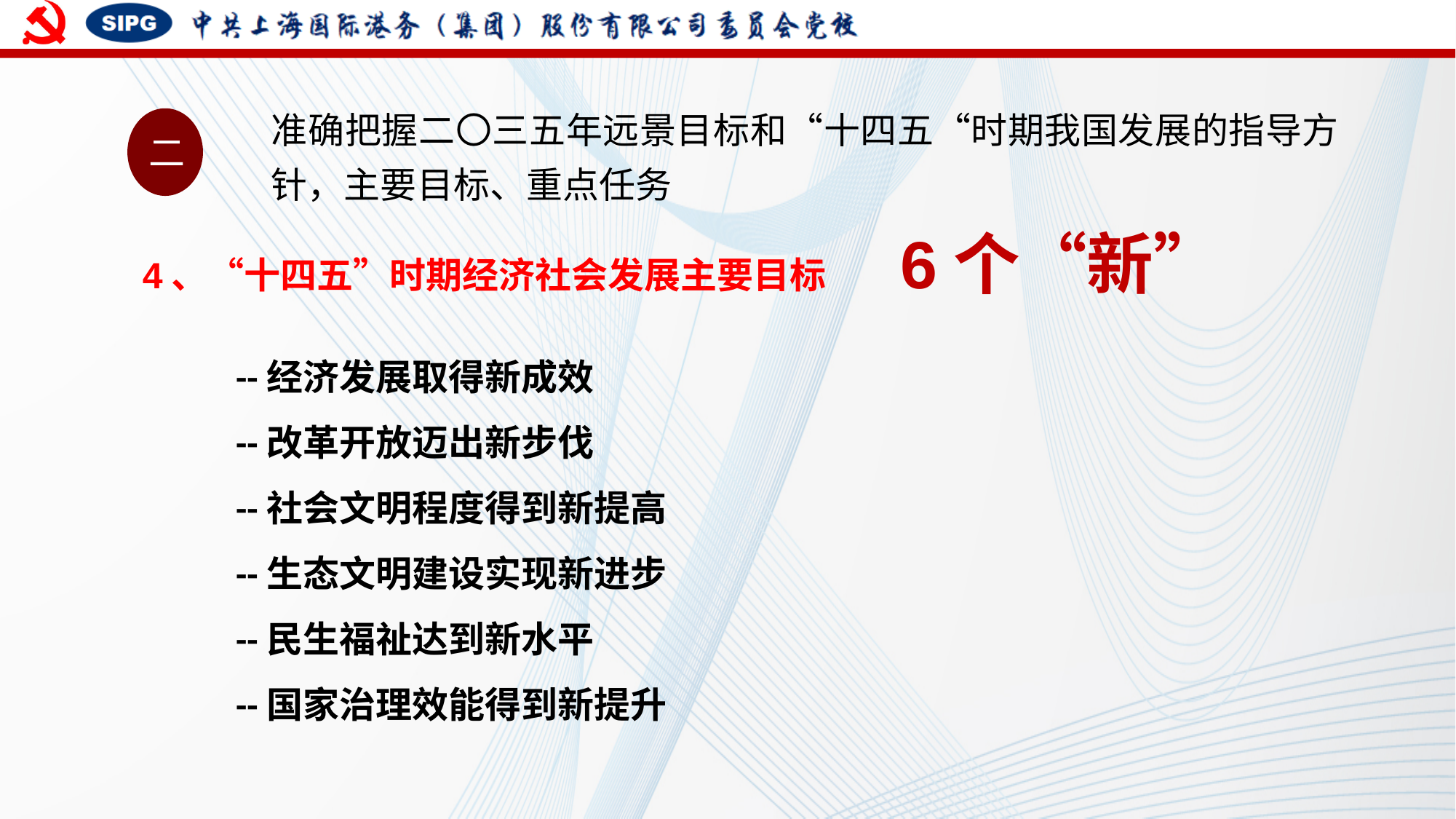

准确把握二〇三五年远景目标和“十四五“时期我国发展的指导方针，主要目标、重点任务
二
4、“十四五”时期经济社会发展主要目标        6个“新”
--经济发展取得新成效
--改革开放迈出新步伐
--社会文明程度得到新提高
--生态文明建设实现新进步
--民生福祉达到新水平
--国家治理效能得到新提升